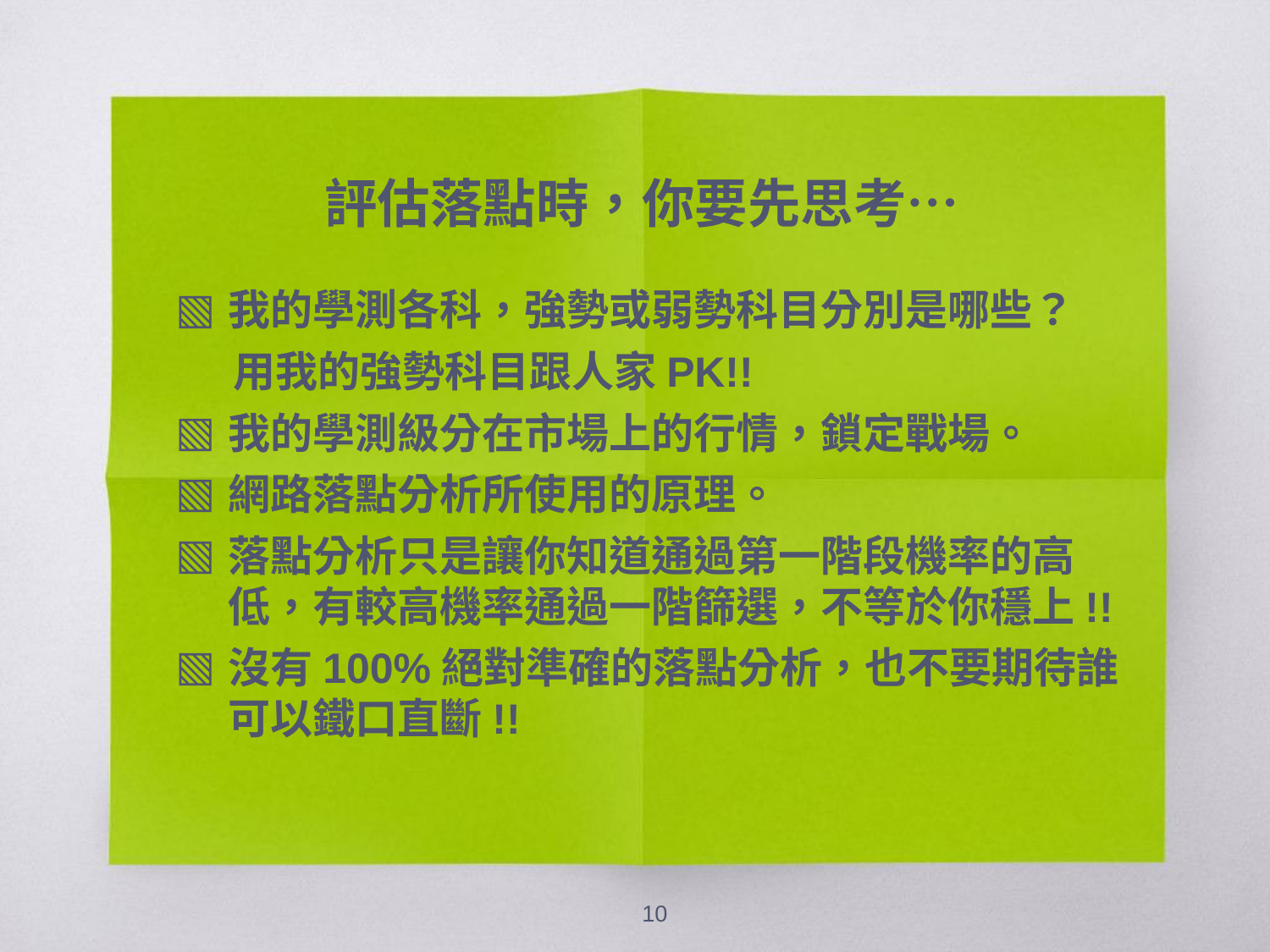

評估落點時，你要先思考…
我的學測各科，強勢或弱勢科目分別是哪些？
     用我的強勢科目跟人家PK!!
我的學測級分在市場上的行情，鎖定戰場。
網路落點分析所使用的原理。
落點分析只是讓你知道通過第一階段機率的高低，有較高機率通過一階篩選，不等於你穩上!!
沒有100%絕對準確的落點分析，也不要期待誰可以鐵口直斷!!

10